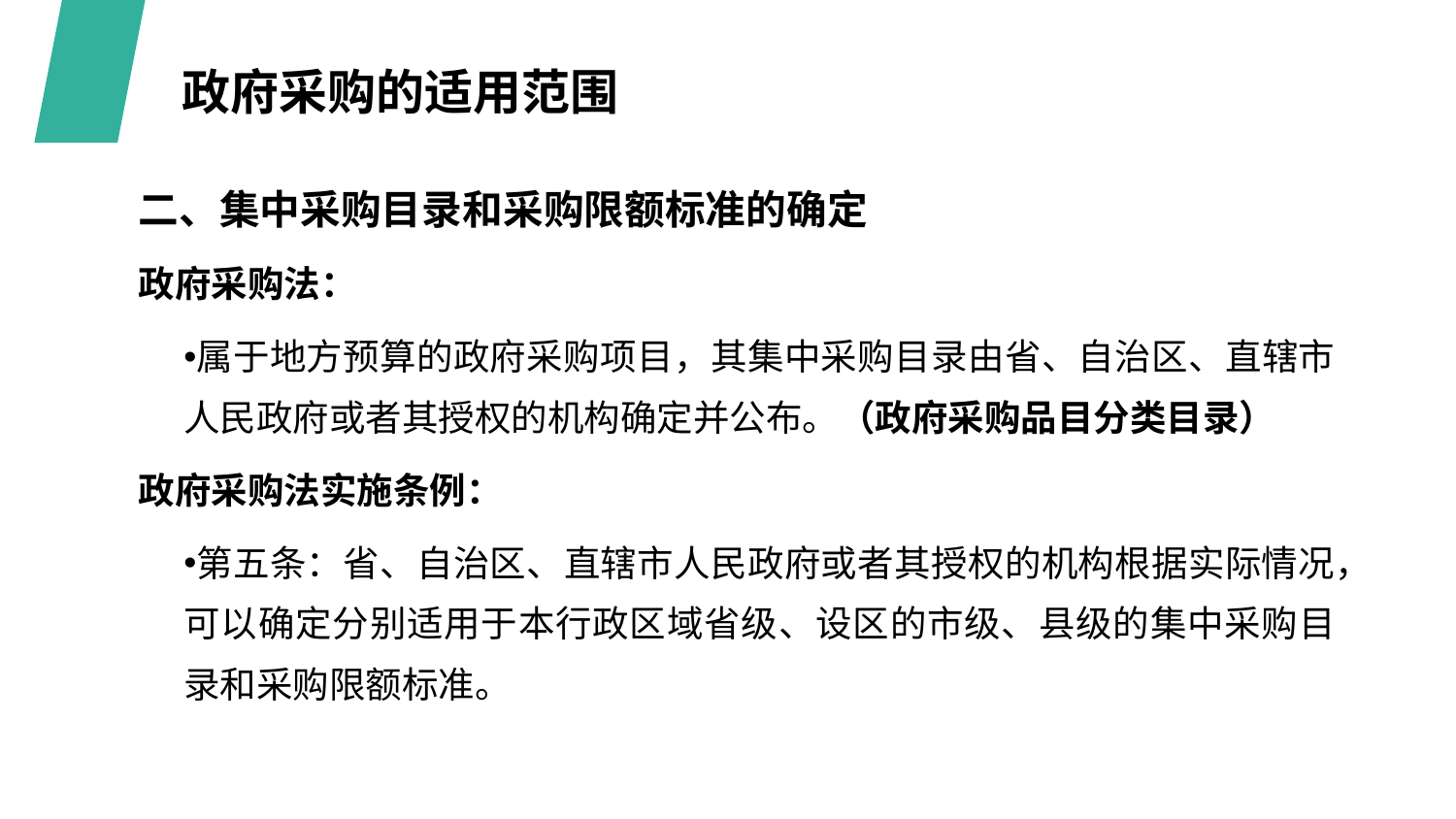

政府采购的适用范围
二、集中采购目录和采购限额标准的确定
政府采购法：
属于地方预算的政府采购项目，其集中采购目录由省、自治区、直辖市人民政府或者其授权的机构确定并公布。（政府采购品目分类目录）
政府采购法实施条例：
第五条：省、自治区、直辖市人民政府或者其授权的机构根据实际情况，可以确定分别适用于本行政区域省级、设区的市级、县级的集中采购目录和采购限额标准。